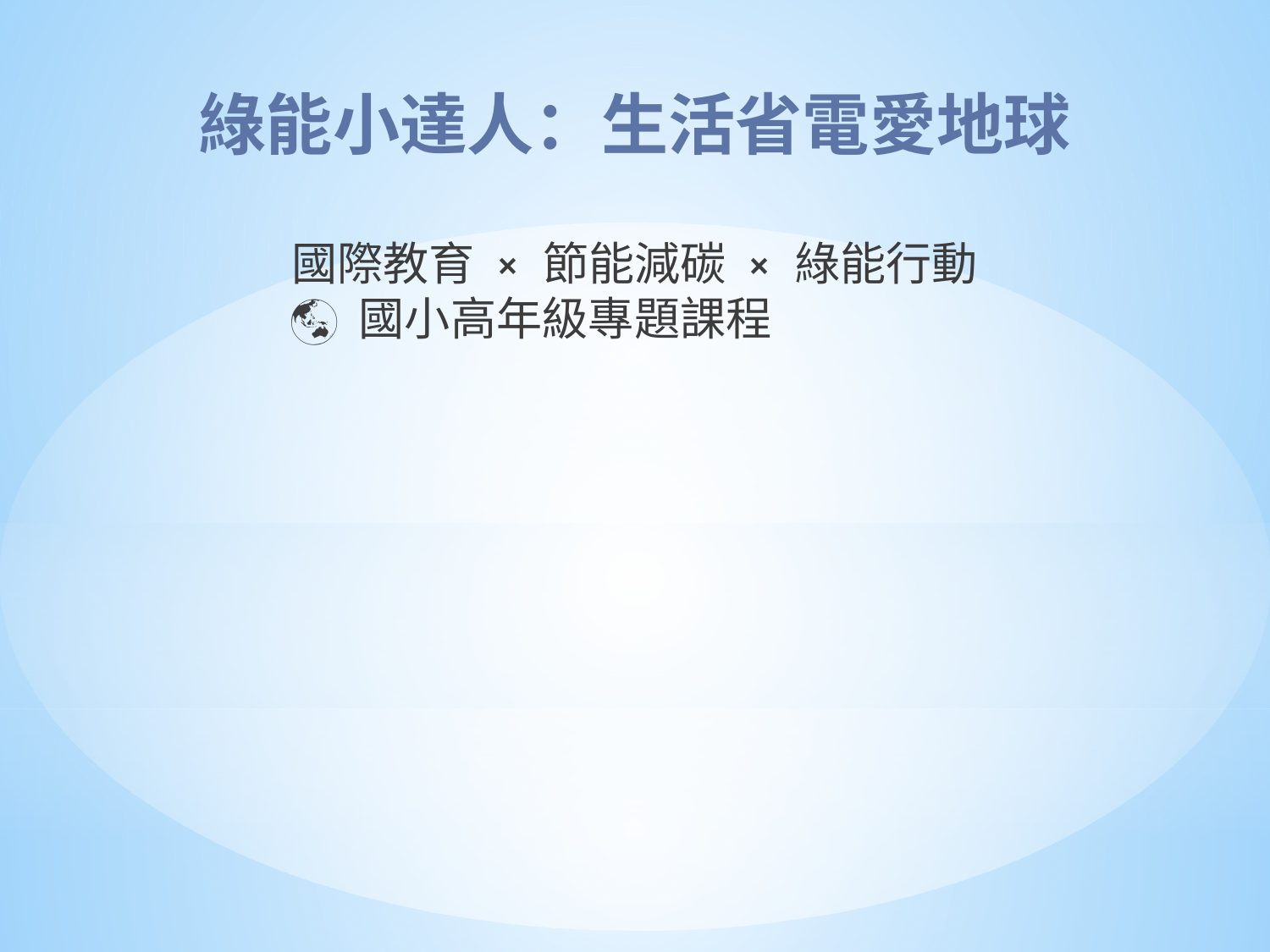

綠能小達人：生活省電愛地球

國際教育 × 節能減碳 × 綠能行動
🌏 國小高年級專題課程
#